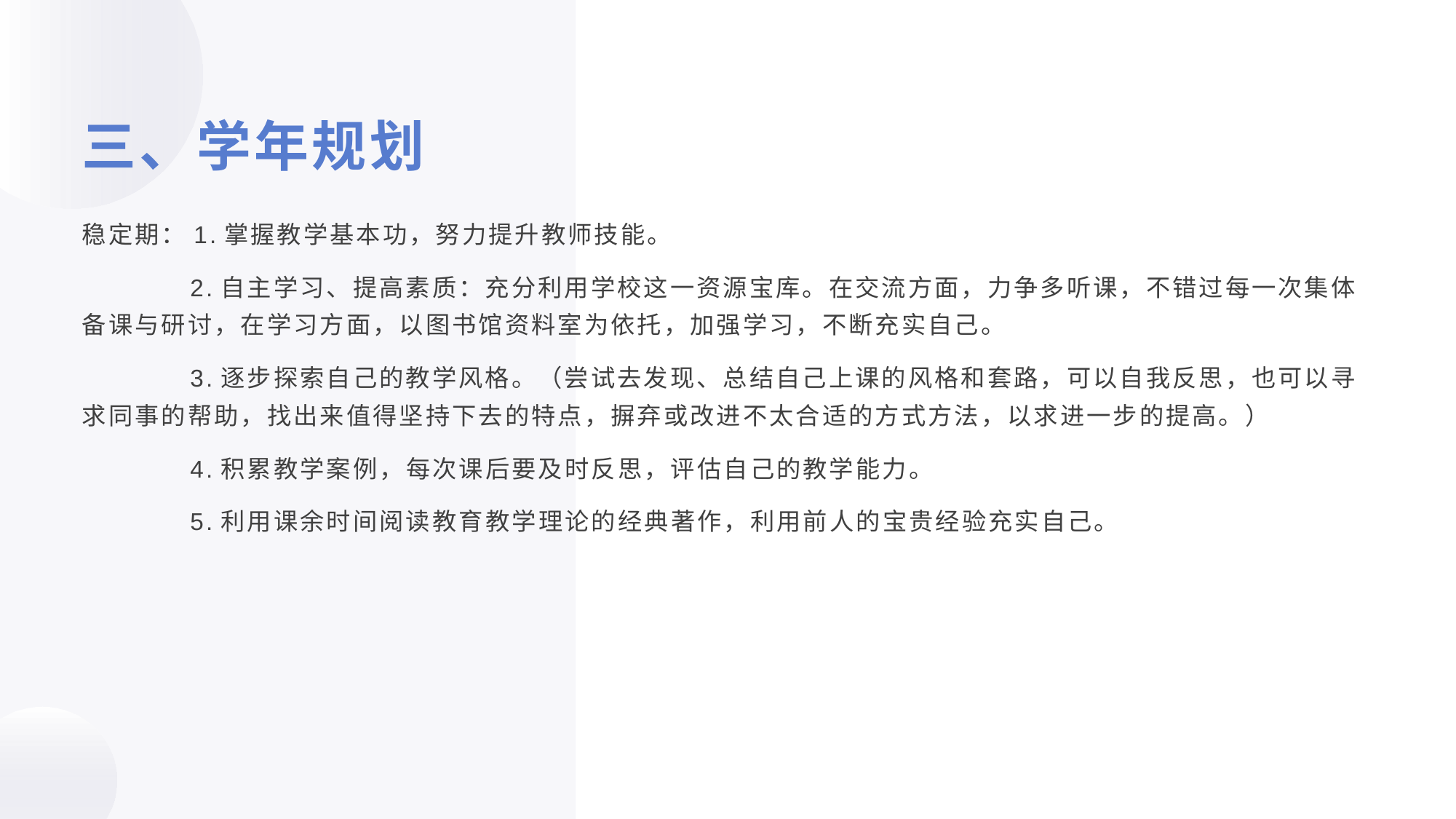

# 三、学年规划
稳定期：1.掌握教学基本功，努力提升教师技能。
            2.自主学习、提高素质：充分利用学校这一资源宝库。在交流方面，力争多听课，不错过每一次集体备课与研讨，在学习方面，以图书馆资料室为依托，加强学习，不断充实自己。
            3.逐步探索自己的教学风格。（尝试去发现、总结自己上课的风格和套路，可以自我反思，也可以寻求同事的帮助，找出来值得坚持下去的特点，摒弃或改进不太合适的方式方法，以求进一步的提高。）
            4.积累教学案例，每次课后要及时反思，评估自己的教学能力。
            5.利用课余时间阅读教育教学理论的经典著作，利用前人的宝贵经验充实自己。